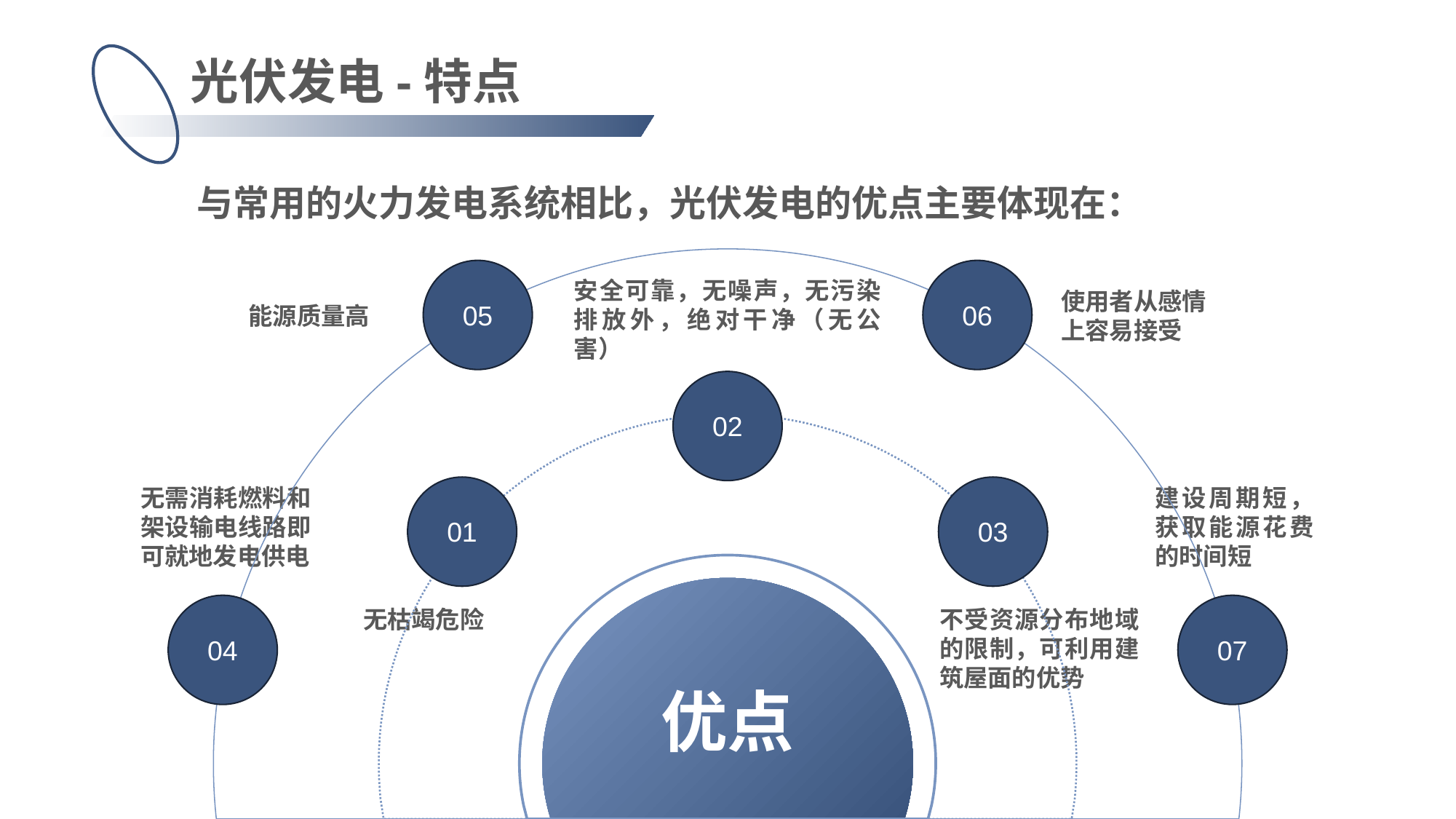

光伏发电-特点

与常用的火力发电系统相比，光伏发电的优点主要体现在：

05

06
使用者从感情
上容易接受
安全可靠，无噪声，无污染排放外，绝对干净（无公害）
能源质量高

02

无需消耗燃料和架设输电线路即可就地发电供电
建设周期短，获取能源花费的时间短

01

03

04

07
无枯竭危险
不受资源分布地域的限制，可利用建筑屋面的优势
优点